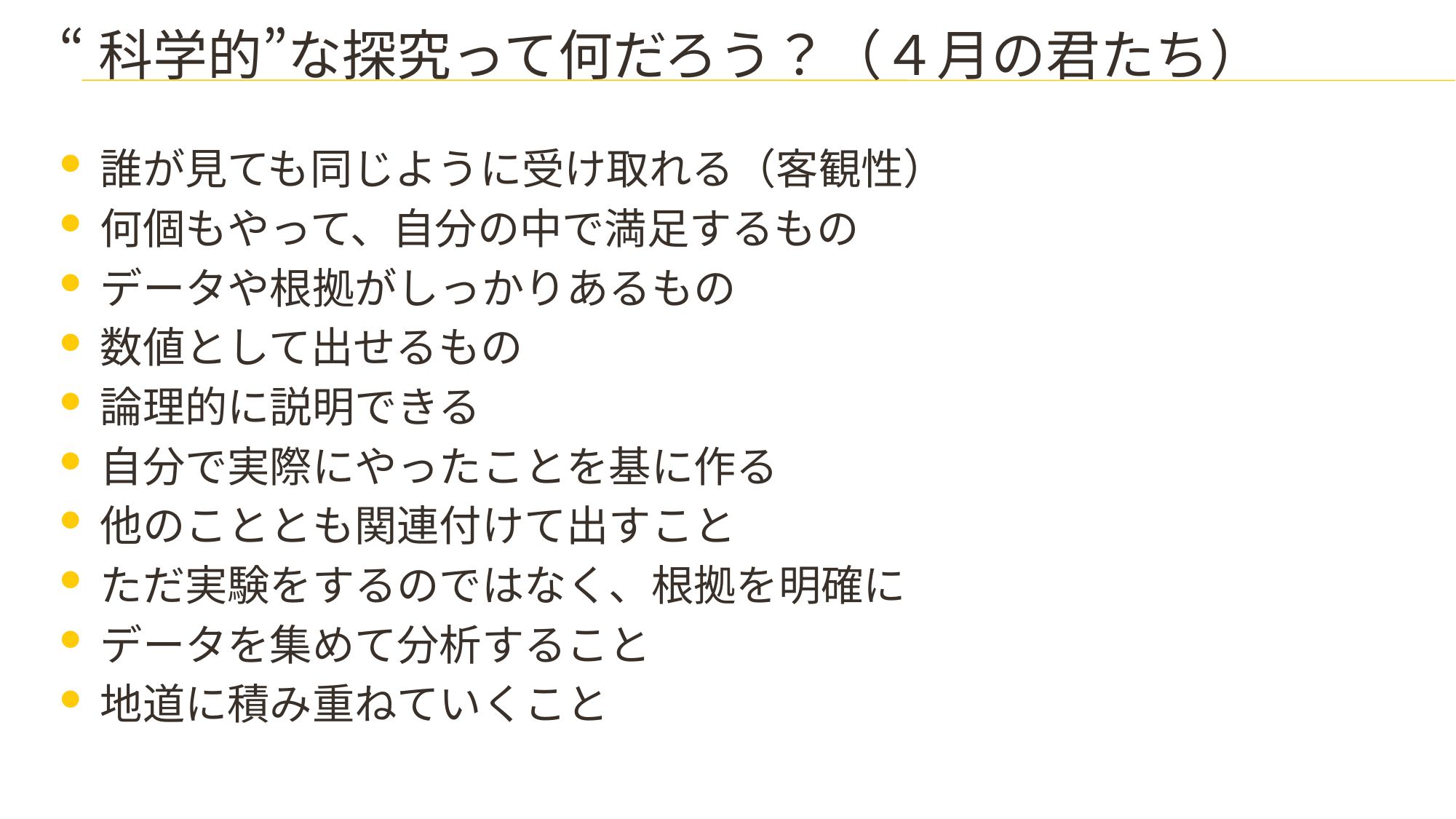

# “科学的”な探究って何だろう？（４月の君たち）
誰が見ても同じように受け取れる（客観性）
何個もやって、自分の中で満足するもの
データや根拠がしっかりあるもの
数値として出せるもの
論理的に説明できる
自分で実際にやったことを基に作る
他のこととも関連付けて出すこと
ただ実験をするのではなく、根拠を明確に
データを集めて分析すること
地道に積み重ねていくこと